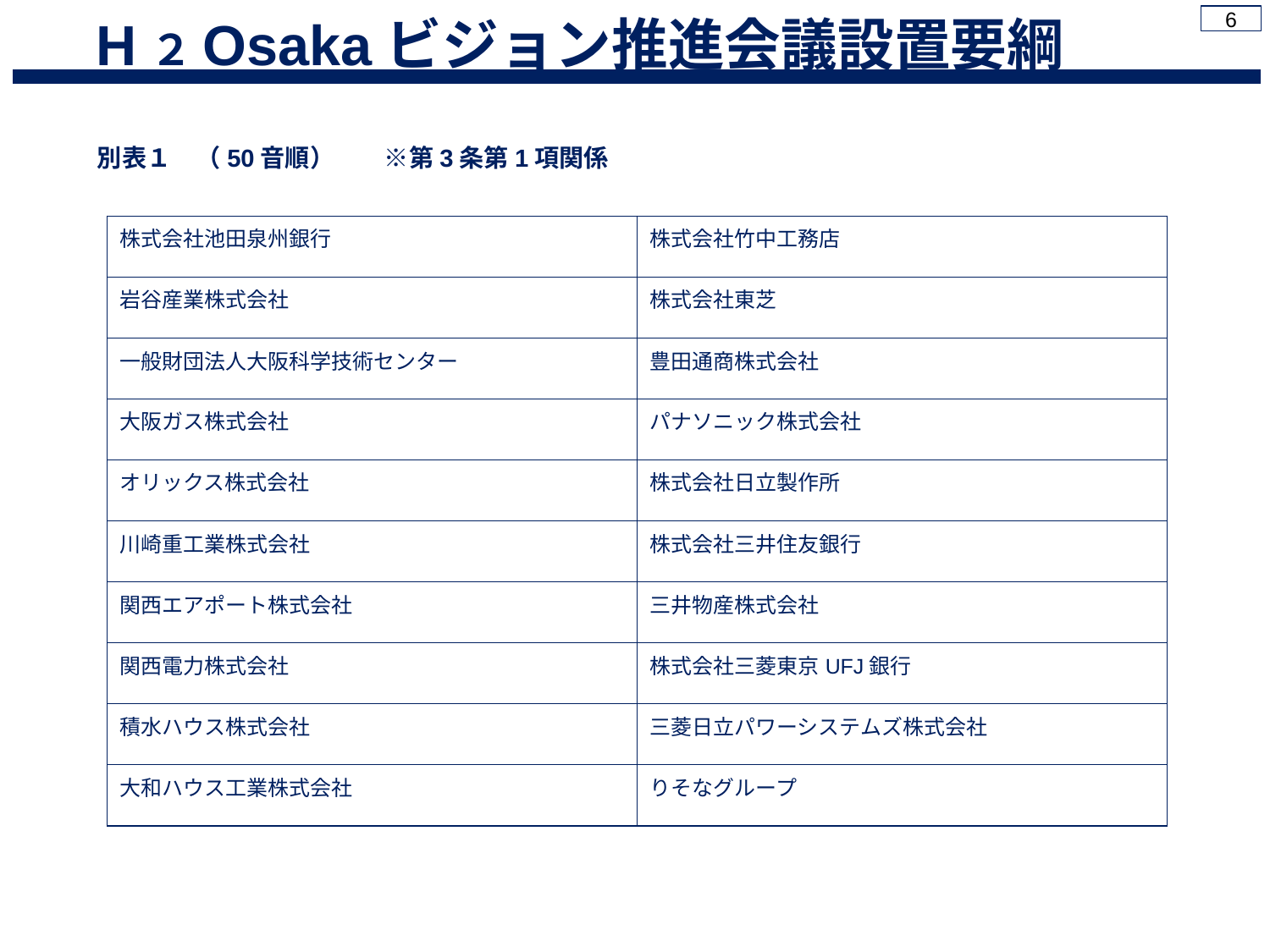

H２Osakaビジョン推進会議設置要綱
6
別表１　（50音順）　　※第3条第1項関係
| 株式会社池田泉州銀行 | 株式会社竹中工務店 |
| --- | --- |
| 岩谷産業株式会社 | 株式会社東芝 |
| 一般財団法人大阪科学技術センター | 豊田通商株式会社 |
| 大阪ガス株式会社 | パナソニック株式会社 |
| オリックス株式会社 | 株式会社日立製作所 |
| 川崎重工業株式会社 | 株式会社三井住友銀行 |
| 関西エアポート株式会社 | 三井物産株式会社 |
| 関西電力株式会社 | 株式会社三菱東京UFJ銀行 |
| 積水ハウス株式会社 | 三菱日立パワーシステムズ株式会社 |
| 大和ハウス工業株式会社 | りそなグループ |